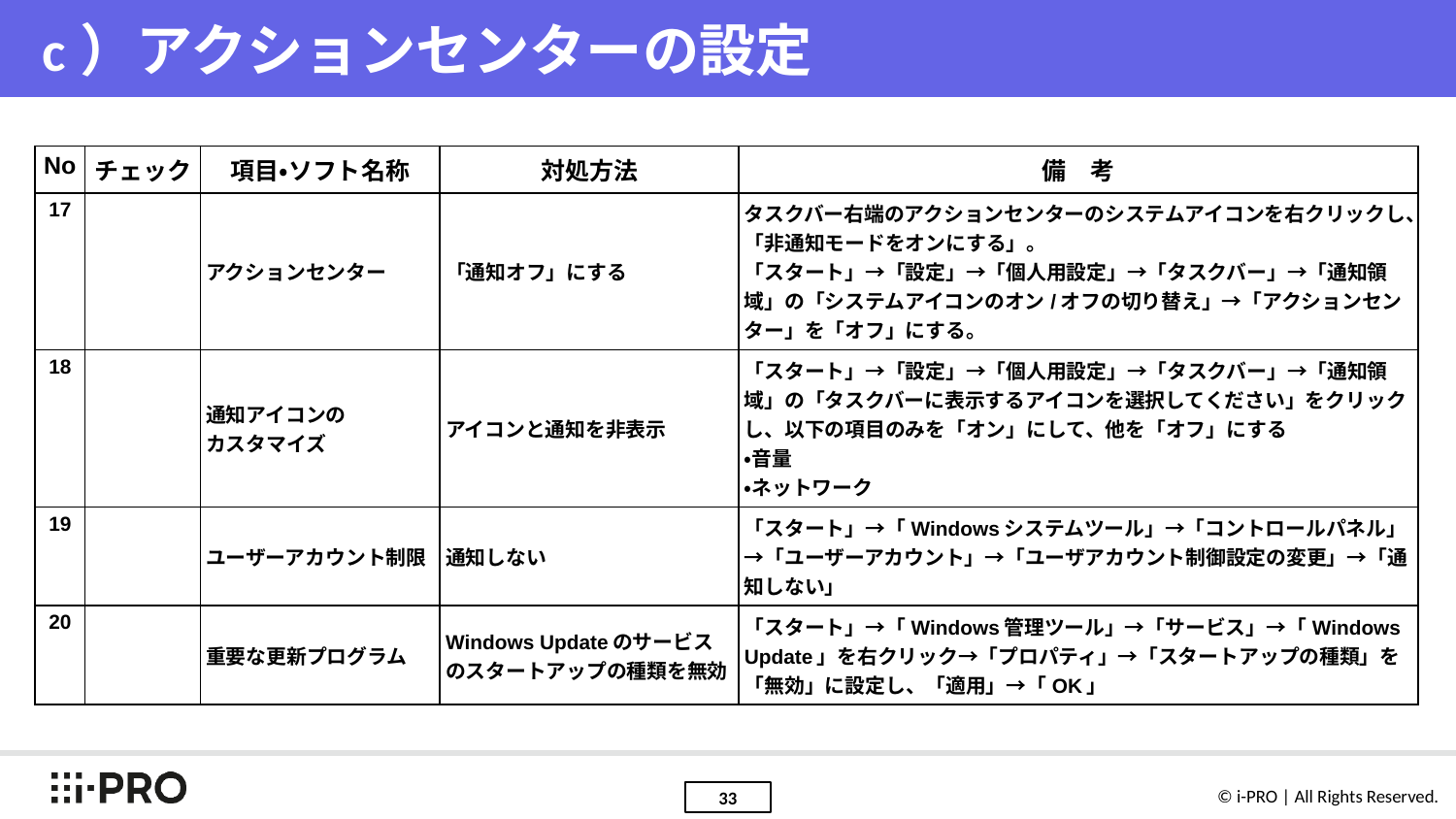

# c）アクションセンターの設定
| No | チェック | 項目・ソフト名称 | 対処方法 | 備　考 |
| --- | --- | --- | --- | --- |
| 17 |  | アクションセンター | 「通知オフ」にする | タスクバー右端のアクションセンターのシステムアイコンを右クリックし、「非通知モードをオンにする」。 「スタート」→「設定」→「個人用設定」→「タスクバー」→「通知領域」の「システムアイコンのオン/オフの切り替え」→「アクションセンター」を「オフ」にする。 |
| 18 |  | 通知アイコンの カスタマイズ | アイコンと通知を⾮表⽰ | 「スタート」→「設定」→「個人用設定」→「タスクバー」→「通知領域」の「タスクバーに表示するアイコンを選択してください」をクリックし、以下の項目のみを「オン」にして、他を「オフ」にする ・⾳量 ・ネットワーク |
| 19 |  | ユーザーアカウント制限 | 通知しない | 「スタート」→「Windowsシステムツール」→「コントロールパネル」→「ユーザーアカウント」→「ユーザアカウント制御設定の変更」→「通知しない」 |
| 20 |  | 重要な更新プログラム | Windows Updateのサービスのスタートアップの種類を無効 | 「スタート」→「Windows管理ツール」→「サービス」→「Windows Update」を右クリック→「プロパティ」→「スタートアップの種類」を「無効」に設定し、「適用」→「OK」 |